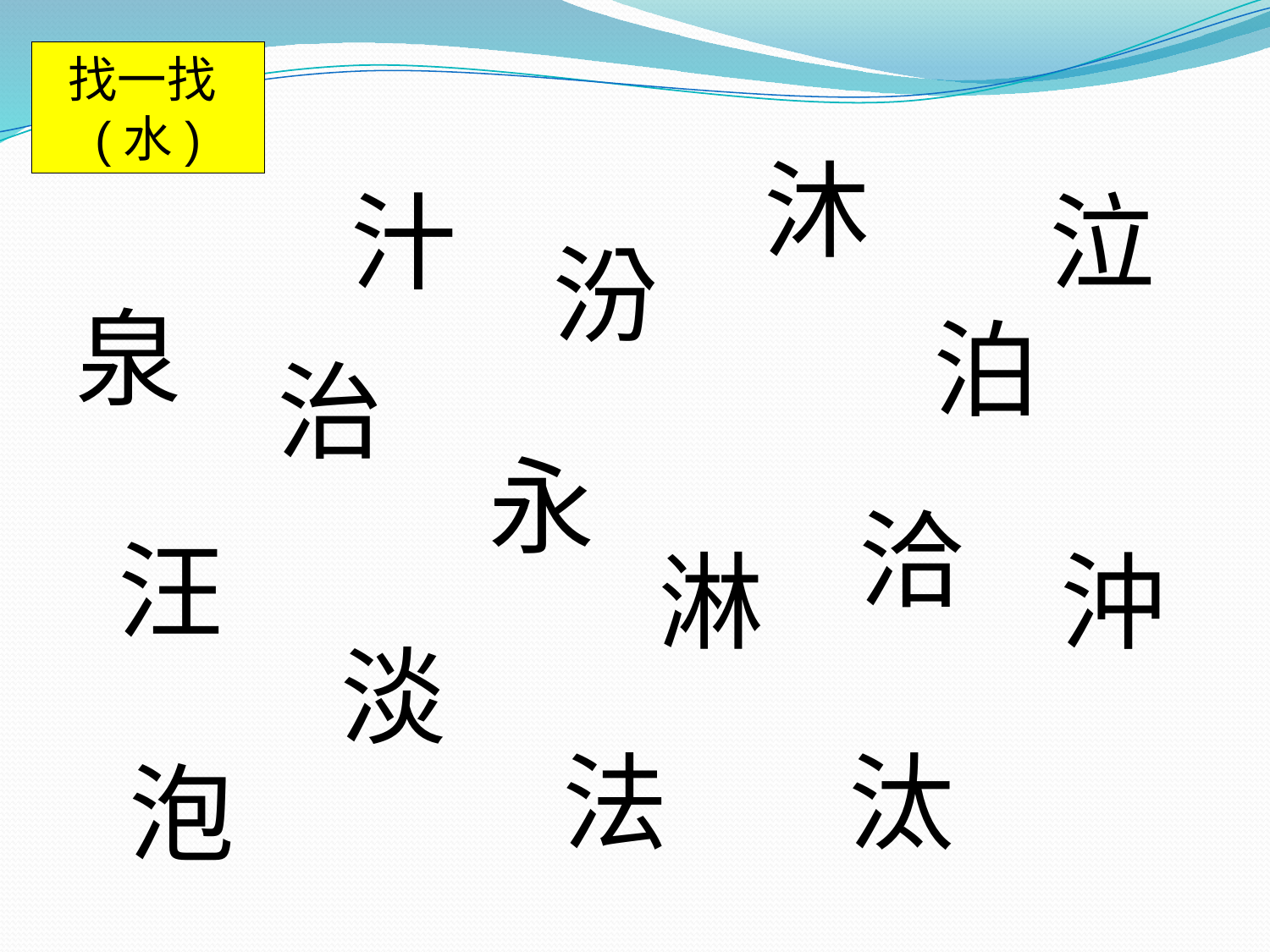

找一找(水)
沐
汁
泣
汾
泉
泊
治
永
洽
汪
淋
沖
淡
法
汰
泡